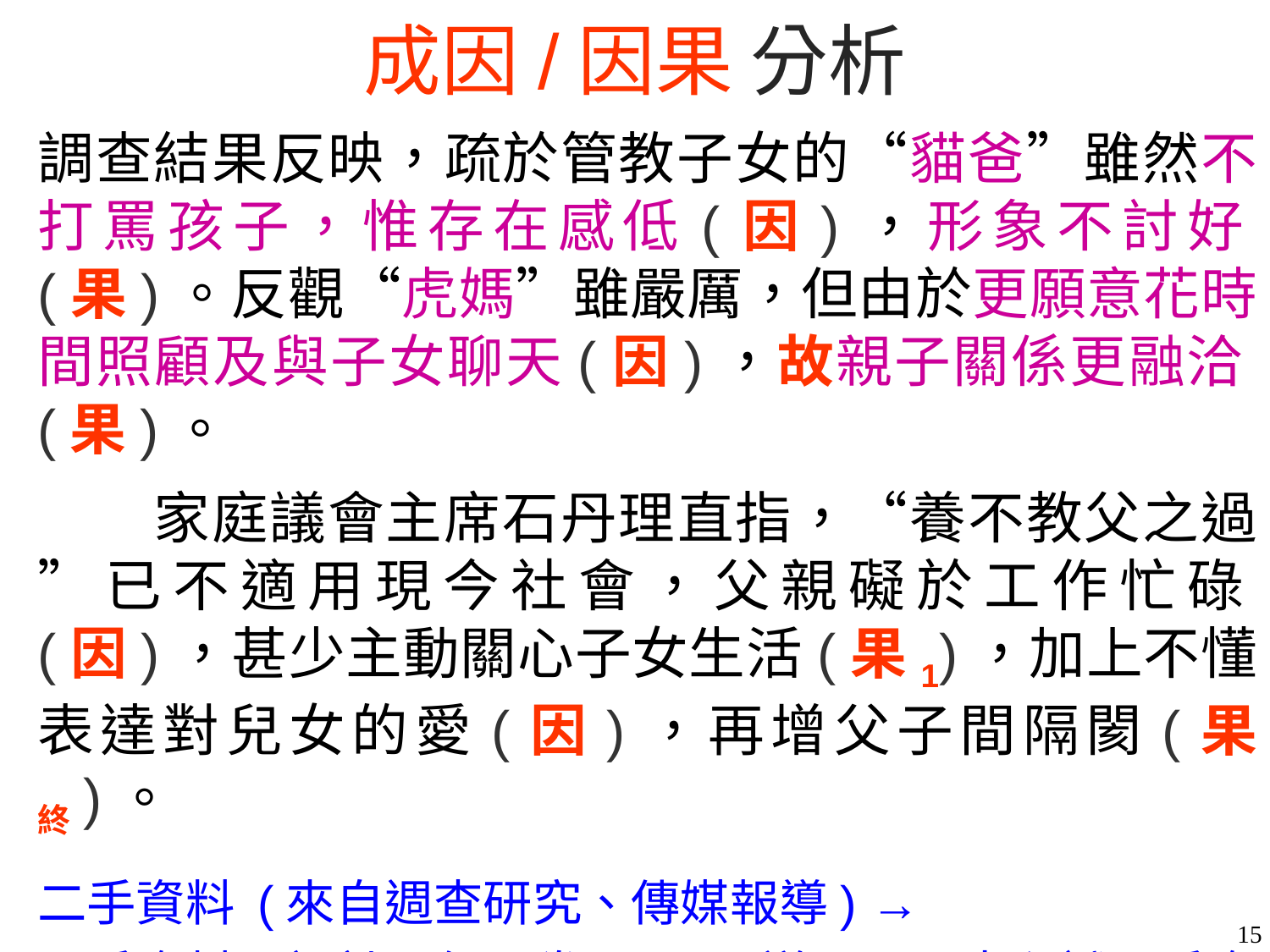

# 成因/因果 分析
調查結果反映，疏於管教子女的“貓爸”雖然不打罵孩子，惟存在感低(因)，形象不討好(果)。反觀“虎媽”雖嚴厲，但由於更願意花時間照顧及與子女聊天(因)，故親子關係更融洽(果)。
　　家庭議會主席石丹理直指，“養不教父之過”已不適用現今社會，父親礙於工作忙碌(因)，甚少主動關心子女生活(果1)，加上不懂表達對兒女的愛(因)，再增父子間隔閡(果終)。
二手資料 (來自週查研究、傳媒報導) →
一手資料 (設計一份問卷, 10-20道題目, 去印證二手資料, 或去找出二手沒有研究過的因果關係, 尤其是人際溝溝)

15